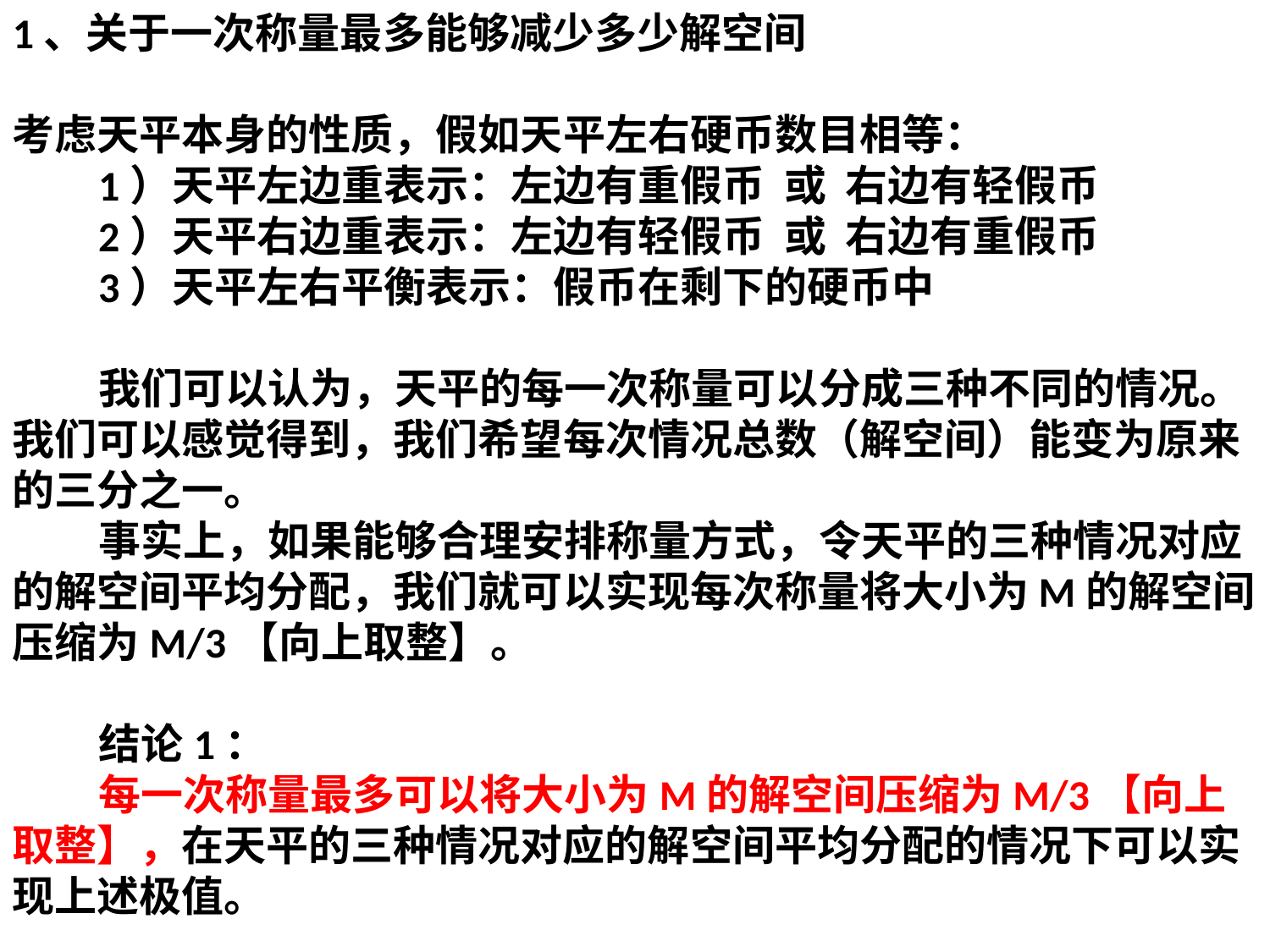

1、关于一次称量最多能够减少多少解空间

考虑天平本身的性质，假如天平左右硬币数目相等：
         1）天平左边重表示：左边有重假币  或  右边有轻假币
         2）天平右边重表示：左边有轻假币  或  右边有重假币
         3）天平左右平衡表示：假币在剩下的硬币中

        我们可以认为，天平的每一次称量可以分成三种不同的情况。我们可以感觉得到，我们希望每次情况总数（解空间）能变为原来的三分之一。
        事实上，如果能够合理安排称量方式，令天平的三种情况对应的解空间平均分配，我们就可以实现每次称量将大小为M的解空间压缩为M/3【向上取整】。

        结论1：
        每一次称量最多可以将大小为M的解空间压缩为M/3【向上取整】，在天平的三种情况对应的解空间平均分配的情况下可以实现上述极值。